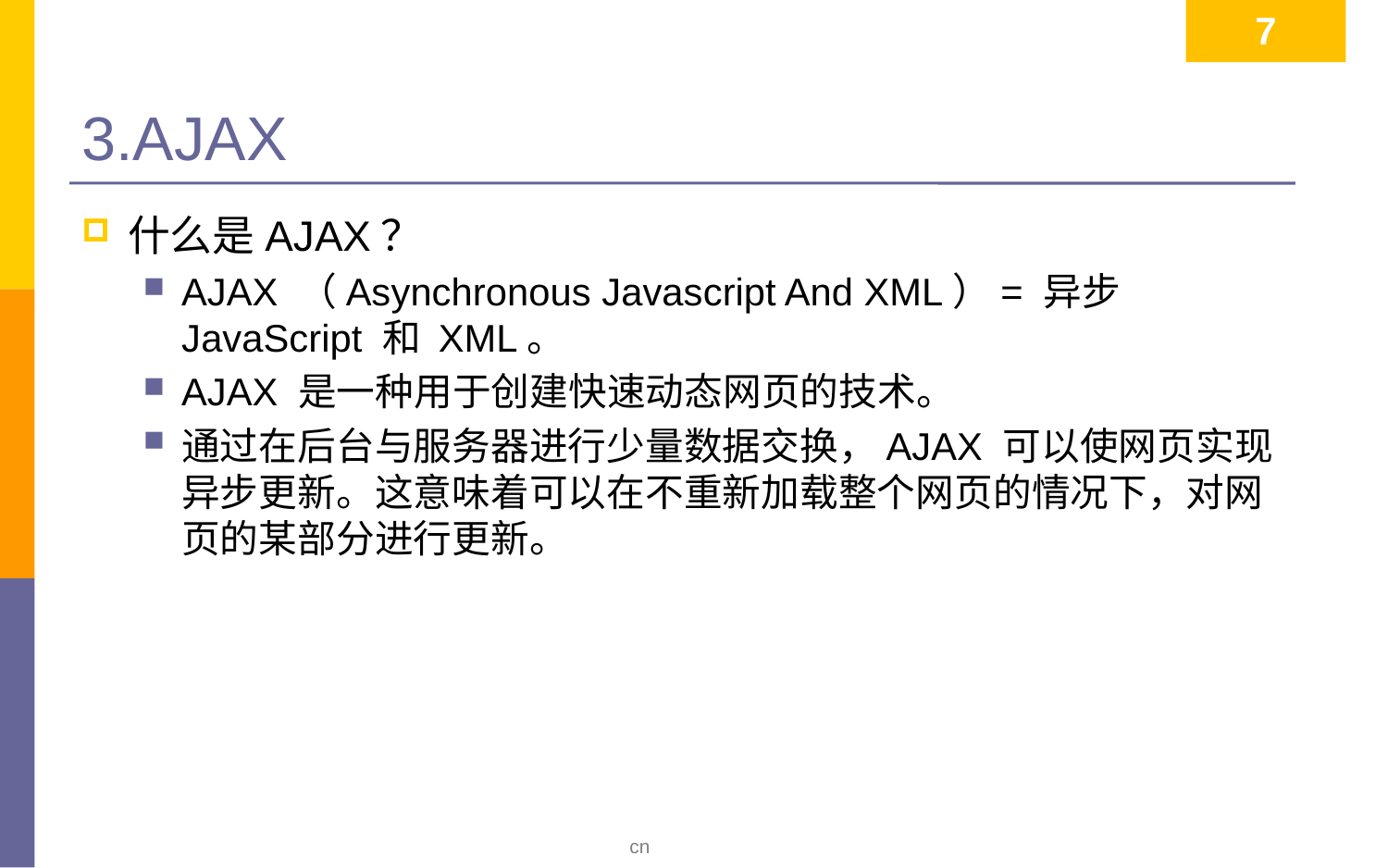

7
# 3.AJAX

什么是AJAX？
AJAX （Asynchronous Javascript And XML）= 异步 JavaScript 和 XML。
AJAX 是一种用于创建快速动态网页的技术。
通过在后台与服务器进行少量数据交换，AJAX 可以使网页实现异步更新。这意味着可以在不重新加载整个网页的情况下，对网页的某部分进行更新。